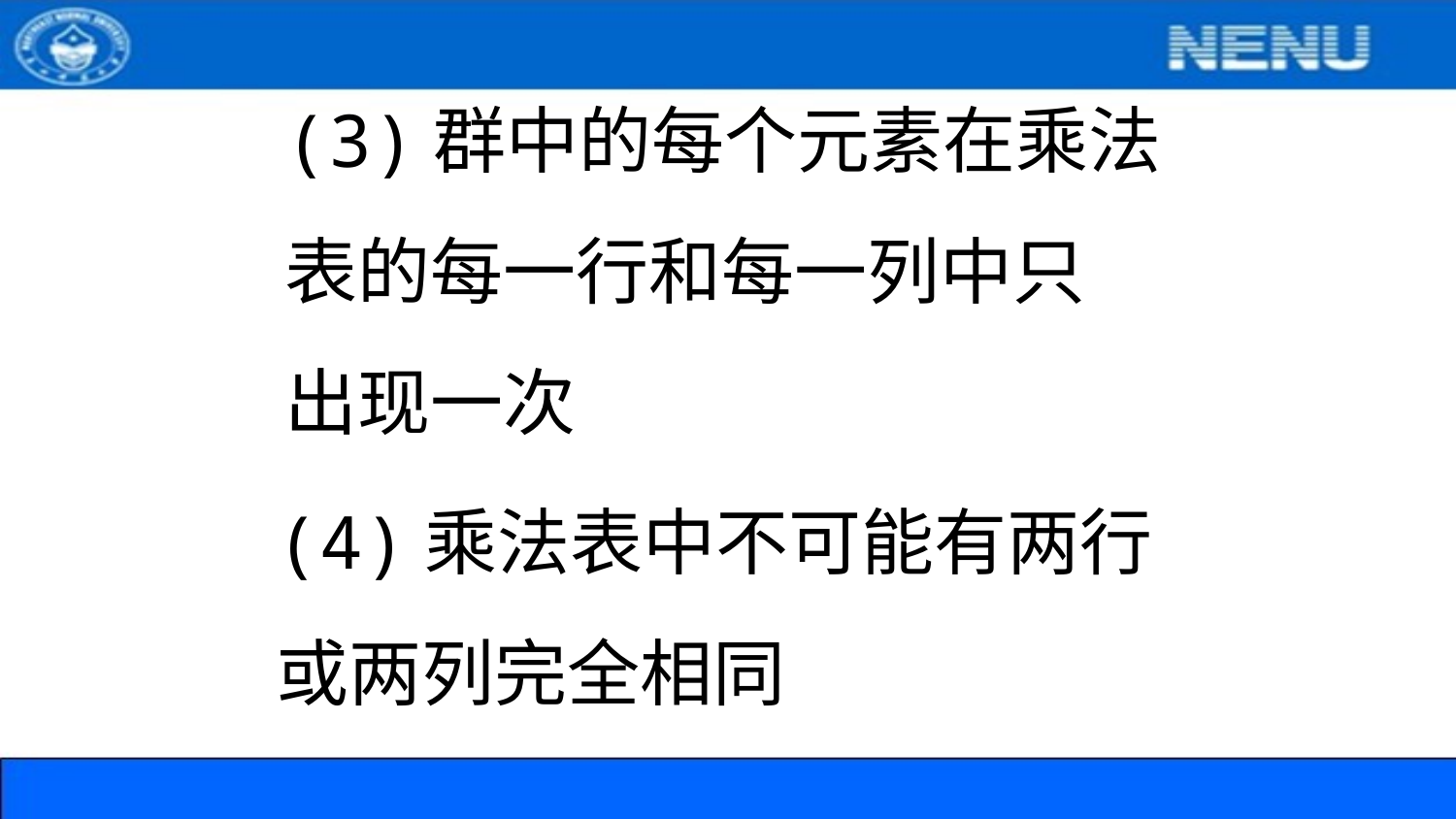

(3)群中的每个元素在乘法
表的每一行和每一列中只
出现一次
(4)乘法表中不可能有两行
或两列完全相同